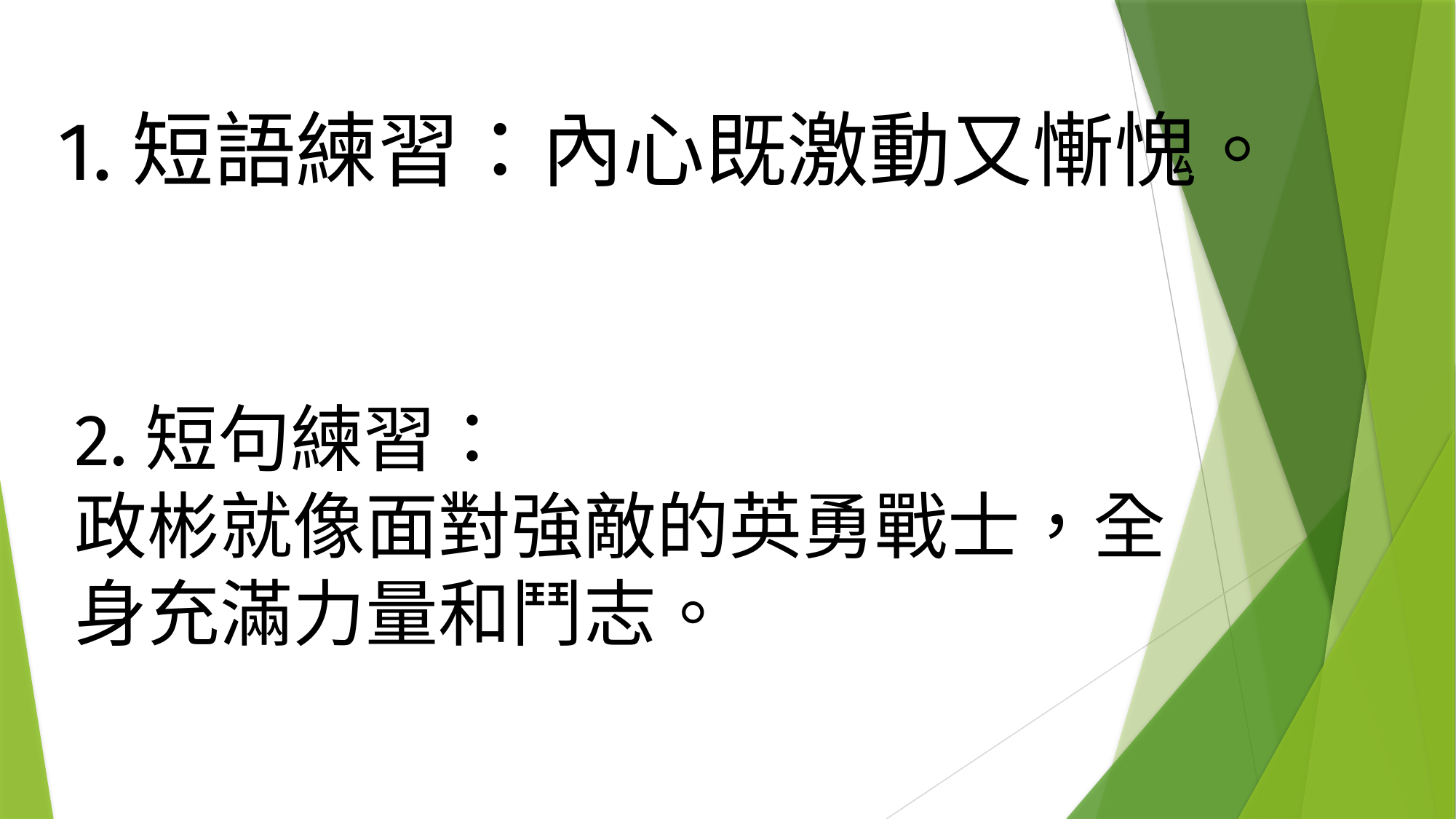

1.短語練習：內心既激動又慚愧。

2.短句練習：
政彬就像面對強敵的英勇戰士，全身充滿力量和鬥志。